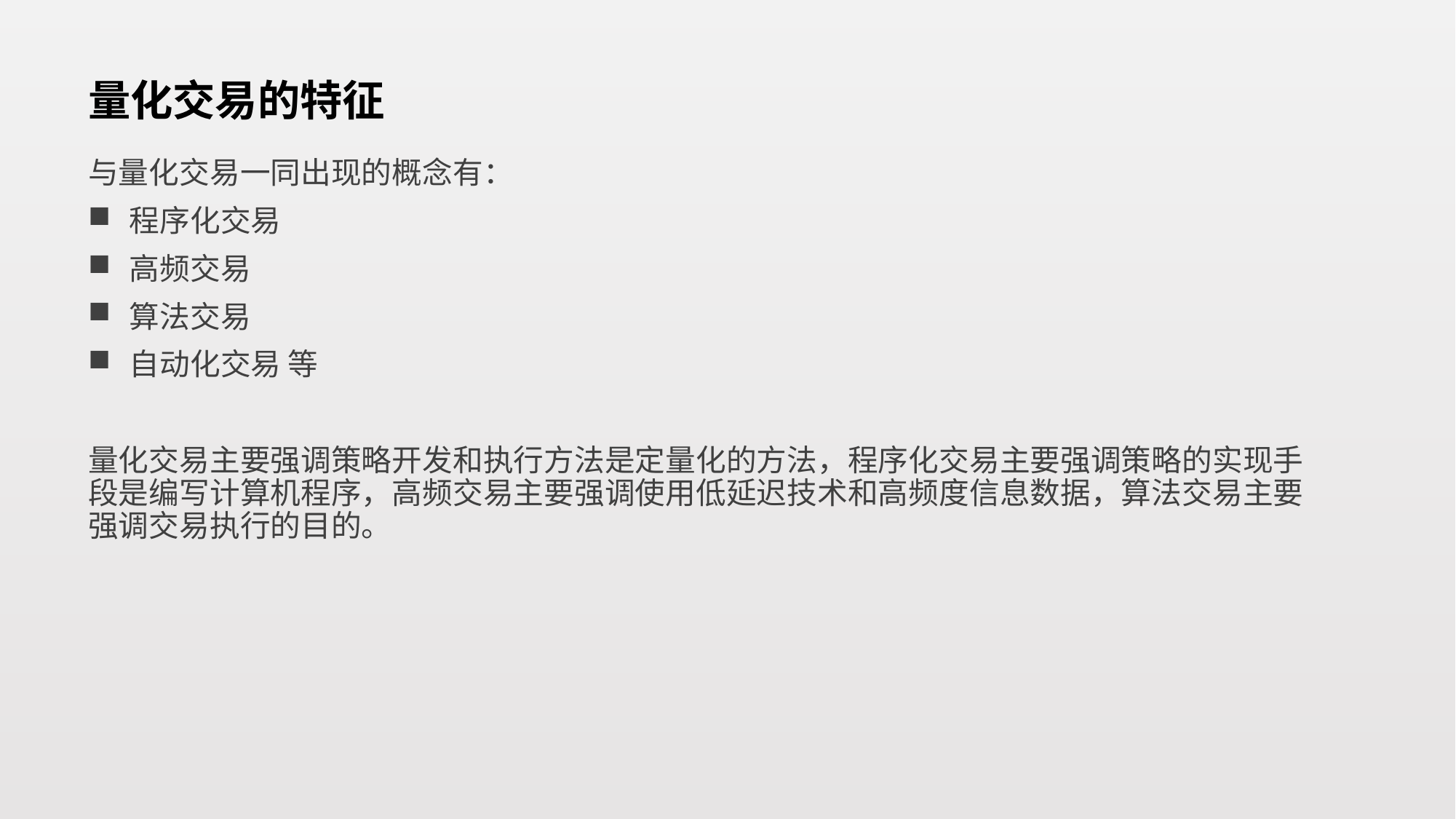

# 量化交易的特征
与量化交易一同出现的概念有：
 程序化交易
 高频交易
 算法交易
 自动化交易 等

量化交易主要强调策略开发和执行方法是定量化的方法，程序化交易主要强调策略的实现手段是编写计算机程序，高频交易主要强调使用低延迟技术和高频度信息数据，算法交易主要强调交易执行的目的。